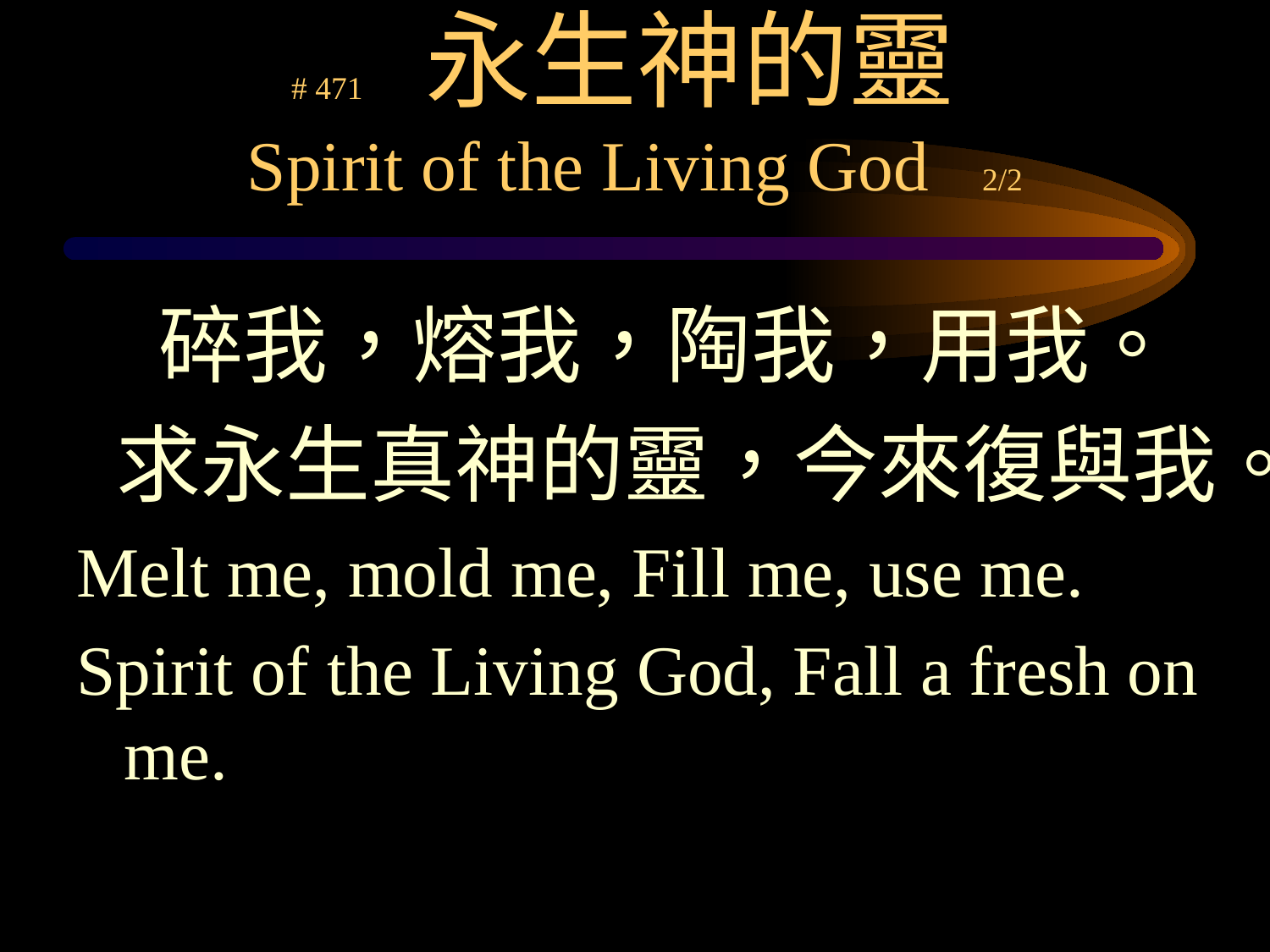

# # 471  永生神的靈 Spirit of the Living God   2/2
碎我，熔我，陶我，用我。
求永生真神的靈，今來復與我。
Melt me, mold me, Fill me, use me.
Spirit of the Living God, Fall a fresh on me.